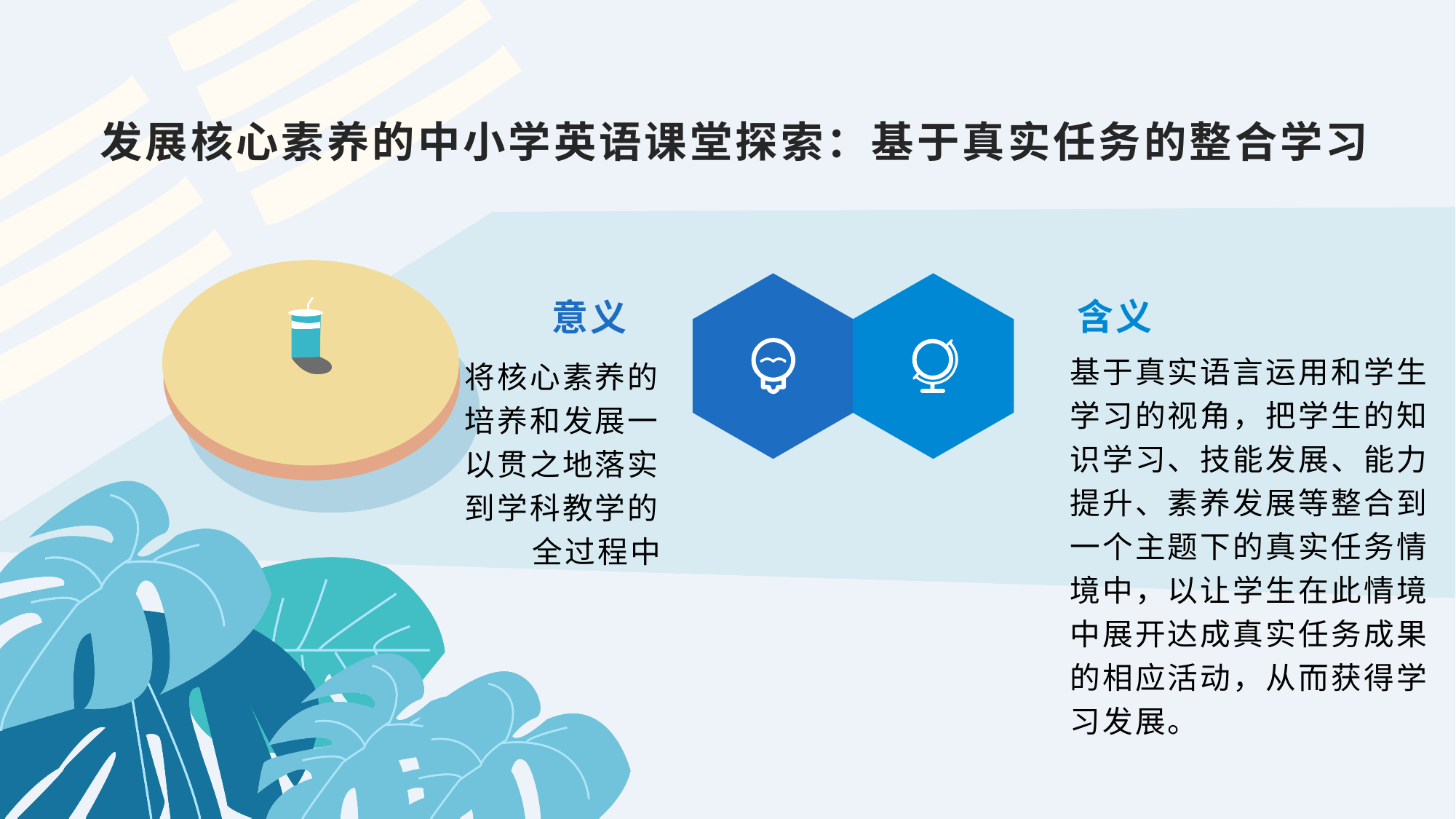

# 发展核心素养的中小学英语课堂探索：基于真实任务的整合学习

含义
意义

将核心素养的培养和发展一以贯之地落实到学科教学的全过程中
基于真实语言运用和学生学习的视角，把学生的知识学习、技能发展、能力提升、素养发展等整合到一个主题下的真实任务情境中，以让学生在此情境中展开达成真实任务成果的相应活动，从而获得学习发展。